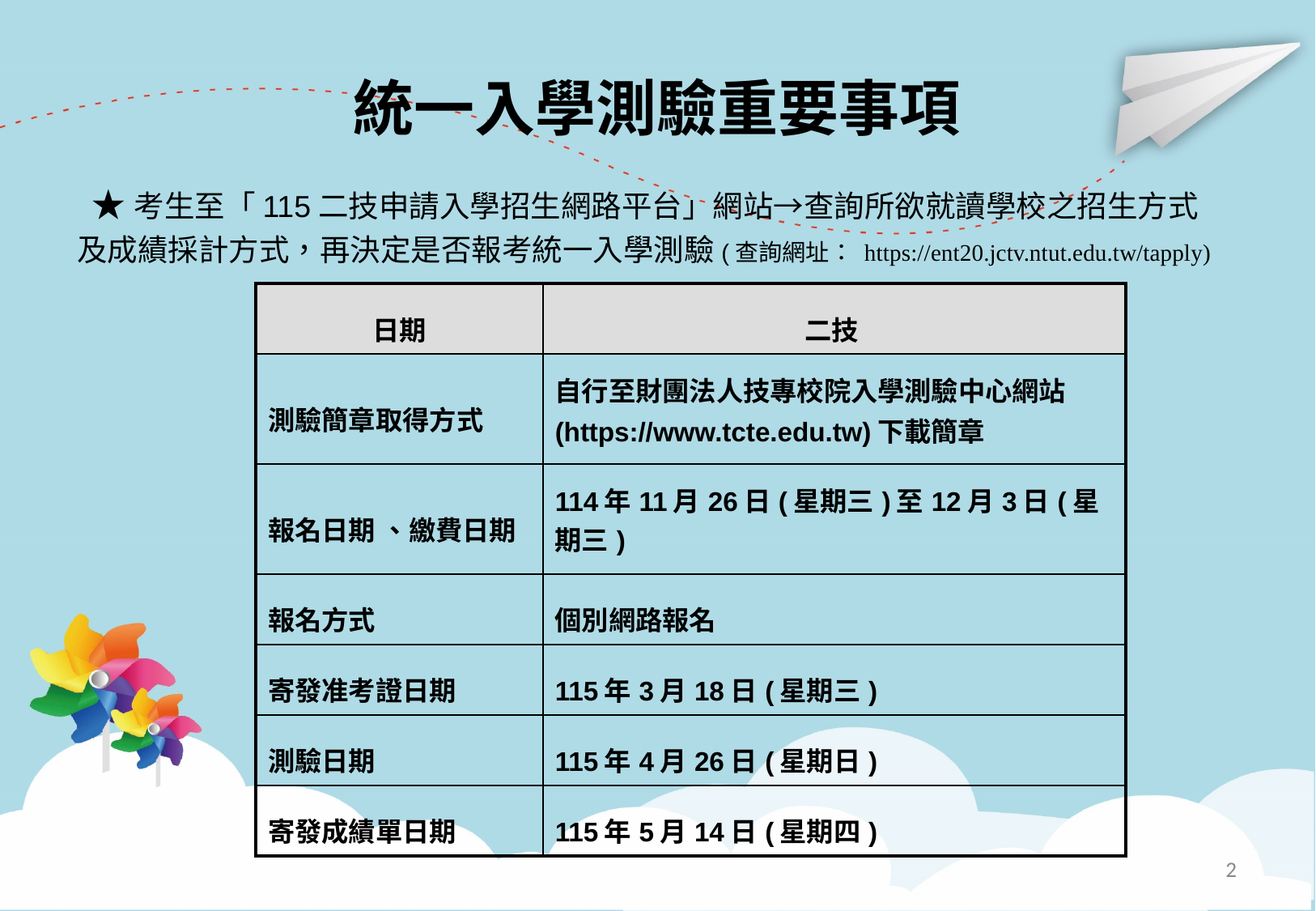

統一入學測驗重要事項
 ★考生至「115二技申請入學招生網路平台」網站→查詢所欲就讀學校之招生方式及成績採計方式，再決定是否報考統一入學測驗(查詢網址： https://ent20.jctv.ntut.edu.tw/tapply)
| 日期 | 二技 |
| --- | --- |
| 測驗簡章取得方式 | 自行至財團法人技專校院入學測驗中心網站(https://www.tcte.edu.tw)下載簡章 |
| 報名日期 、繳費日期 | 114年11月26日(星期三)至12月3日(星期三) |
| 報名方式 | 個別網路報名 |
| 寄發准考證日期 | 115年3月18日(星期三) |
| 測驗日期 | 115年4月26日(星期日) |
| 寄發成績單日期 | 115年5月14日(星期四) |
2